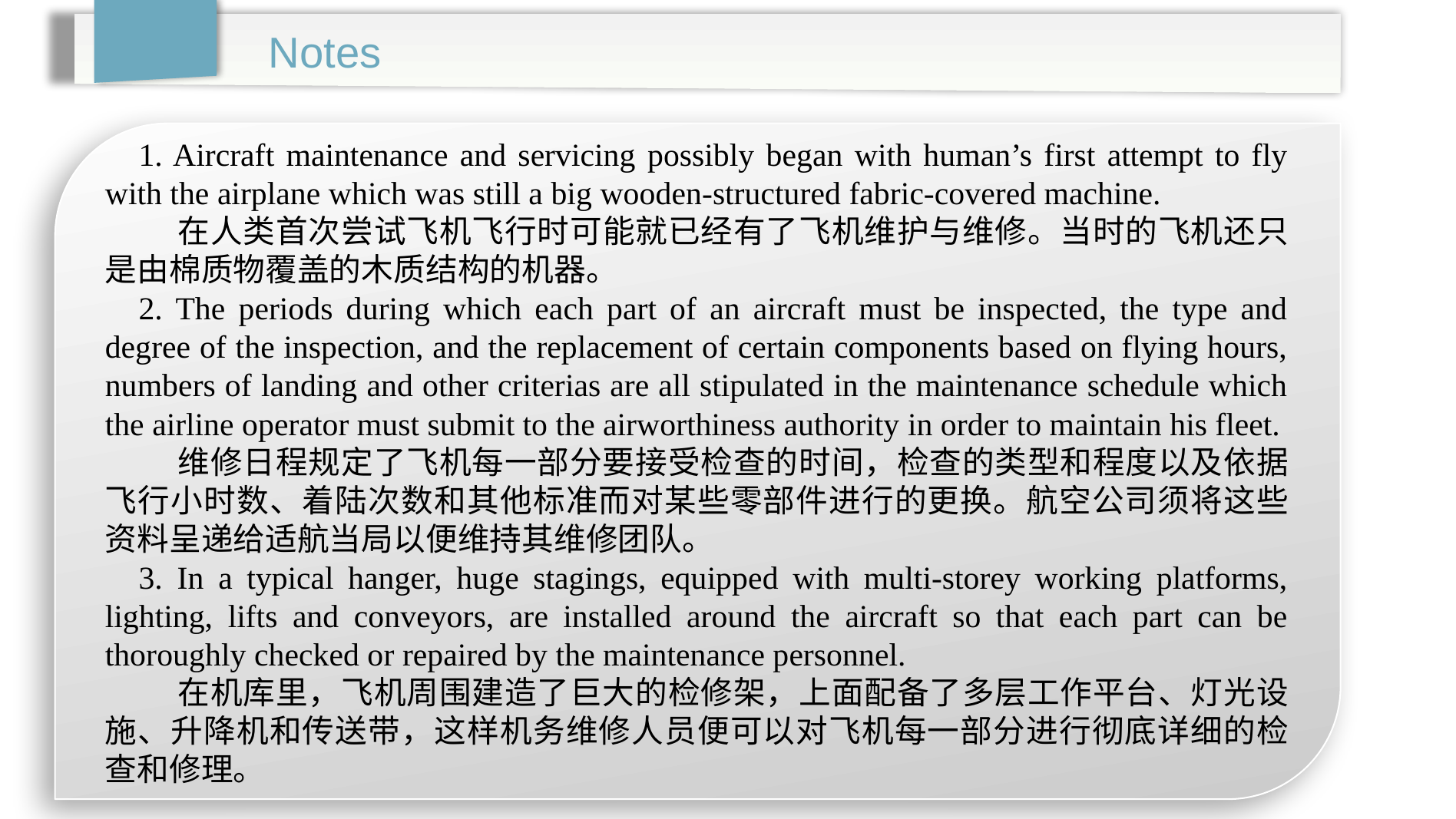

Notes

1. Aircraft maintenance and servicing possibly began with human’s first attempt to fly with the airplane which was still a big wooden-structured fabric-covered machine.
    在人类首次尝试飞机飞行时可能就已经有了飞机维护与维修。当时的飞机还只是由棉质物覆盖的木质结构的机器。
2. The periods during which each part of an aircraft must be inspected, the type and degree of the inspection, and the replacement of certain components based on flying hours, numbers of landing and other criterias are all stipulated in the maintenance schedule which the airline operator must submit to the airworthiness authority in order to maintain his fleet.
    维修日程规定了飞机每一部分要接受检查的时间，检查的类型和程度以及依据飞行小时数、着陆次数和其他标准而对某些零部件进行的更换。航空公司须将这些资料呈递给适航当局以便维持其维修团队。
3. In a typical hanger, huge stagings, equipped with multi-storey working platforms, lighting, lifts and conveyors, are installed around the aircraft so that each part can be thoroughly checked or repaired by the maintenance personnel.
    在机库里，飞机周围建造了巨大的检修架，上面配备了多层工作平台、灯光设施、升降机和传送带，这样机务维修人员便可以对飞机每一部分进行彻底详细的检查和修理。